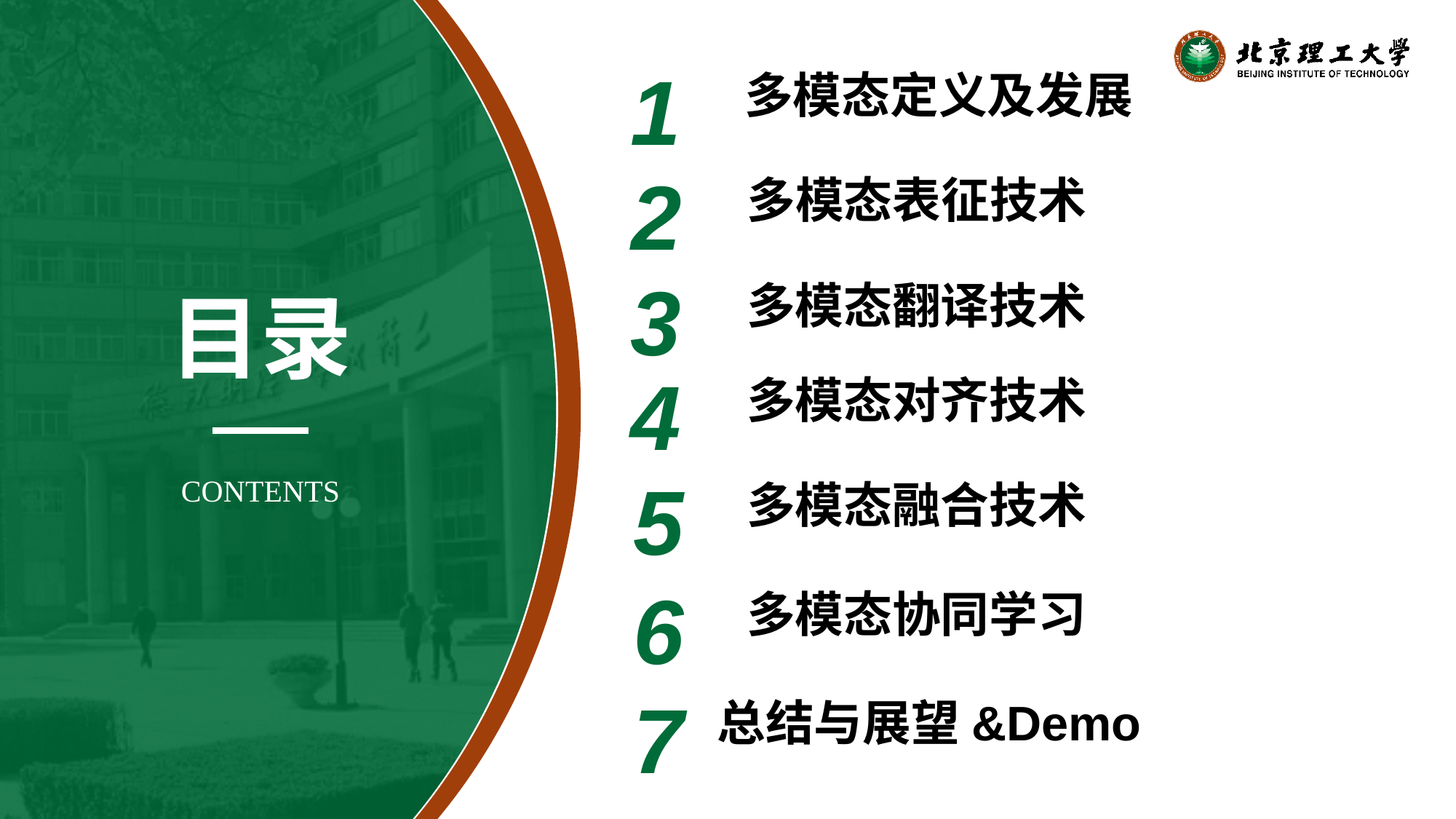

1
多模态定义及发展
2
多模态表征技术
3
多模态翻译技术
目录
4
多模态对齐技术
5
多模态融合技术
CONTENTS
6
多模态协同学习
7
总结与展望&Demo